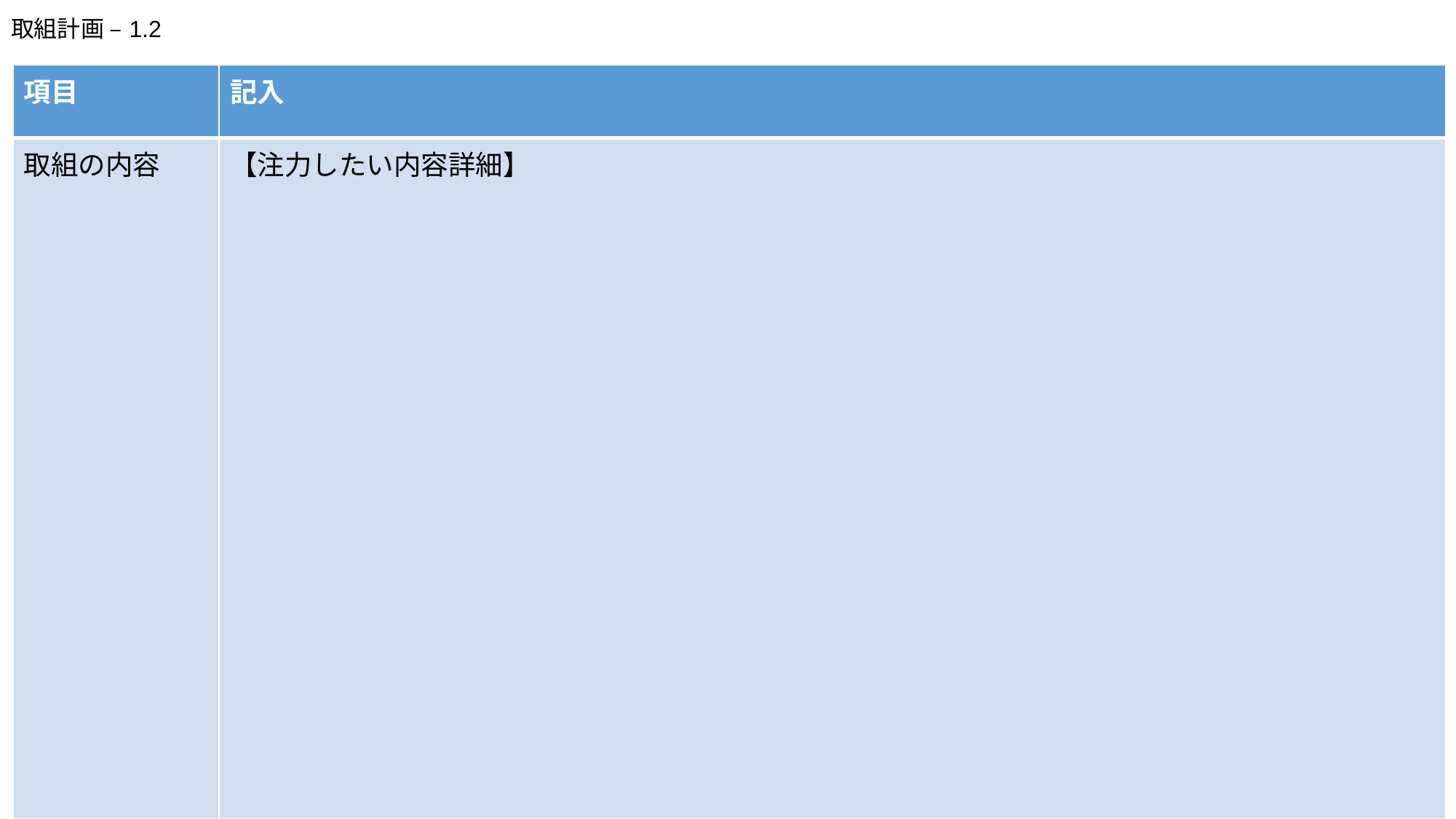

取組計画 – 1.2
| 項目 | 記入 |
| --- | --- |
| 取組の内容 | 【注力したい内容詳細】 |